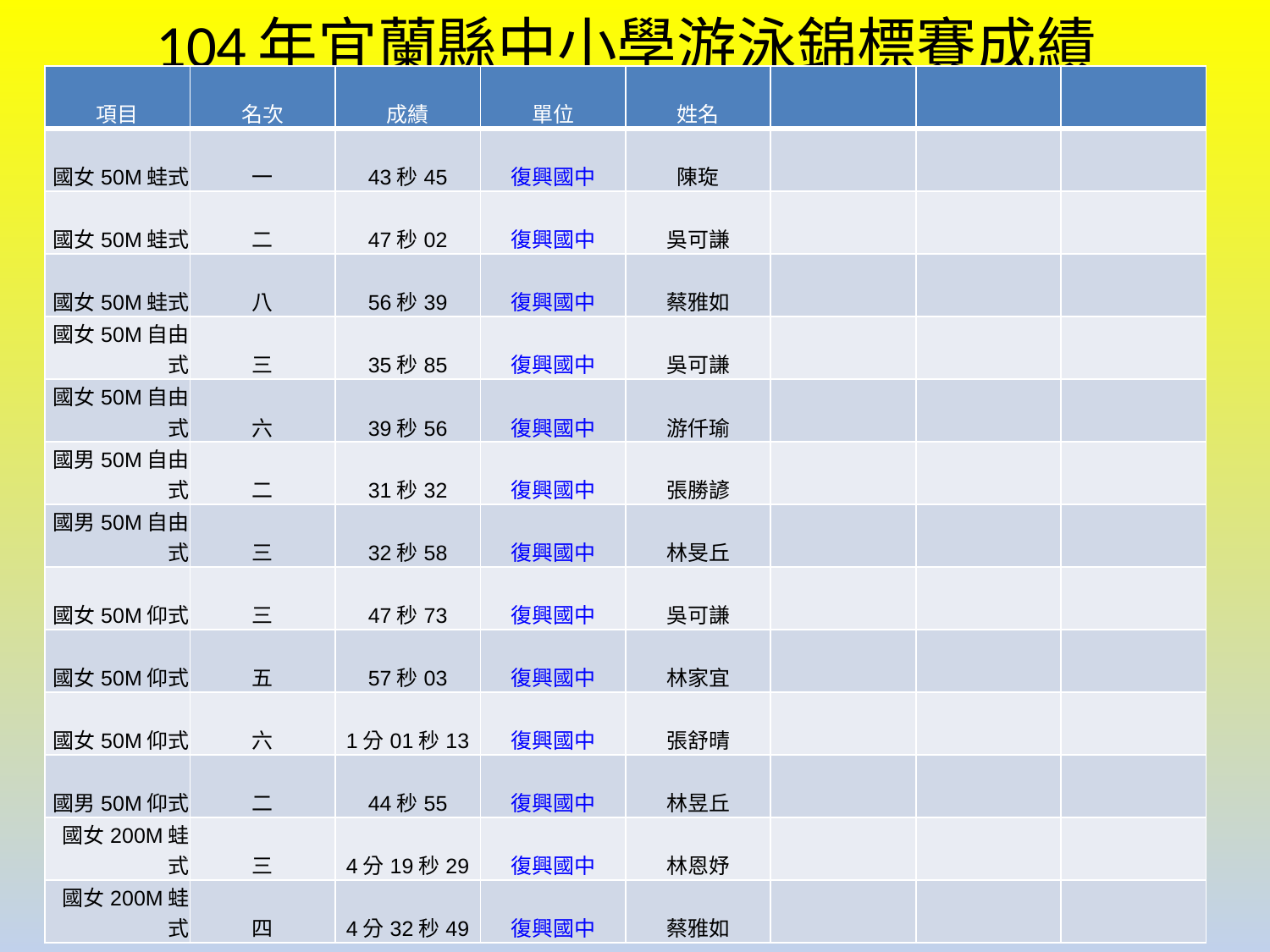

# 104年宜蘭縣中小學游泳錦標賽成績
| 項目 | 名次 | 成績 | 單位 | 姓名 |  |  |  |
| --- | --- | --- | --- | --- | --- | --- | --- |
| 國女50M蛙式 | 一 | 43秒45 | 復興國中 | 陳琁 |  |  |  |
| 國女50M蛙式 | 二 | 47秒02 | 復興國中 | 吳可謙 |  |  |  |
| 國女50M蛙式 | 八 | 56秒39 | 復興國中 | 蔡雅如 |  |  |  |
| 國女50M自由式 | 三 | 35秒85 | 復興國中 | 吳可謙 |  |  |  |
| 國女50M自由式 | 六 | 39秒56 | 復興國中 | 游仟瑜 |  |  |  |
| 國男50M自由式 | 二 | 31秒32 | 復興國中 | 張勝諺 |  |  |  |
| 國男50M自由式 | 三 | 32秒58 | 復興國中 | 林旻丘 |  |  |  |
| 國女50M仰式 | 三 | 47秒73 | 復興國中 | 吳可謙 |  |  |  |
| 國女50M仰式 | 五 | 57秒03 | 復興國中 | 林家宜 |  |  |  |
| 國女50M仰式 | 六 | 1分01秒13 | 復興國中 | 張舒晴 |  |  |  |
| 國男50M仰式 | 二 | 44秒55 | 復興國中 | 林昱丘 |  |  |  |
| 國女200M蛙式 | 三 | 4分19秒29 | 復興國中 | 林恩妤 |  |  |  |
| 國女200M蛙式 | 四 | 4分32秒49 | 復興國中 | 蔡雅如 |  |  |  |